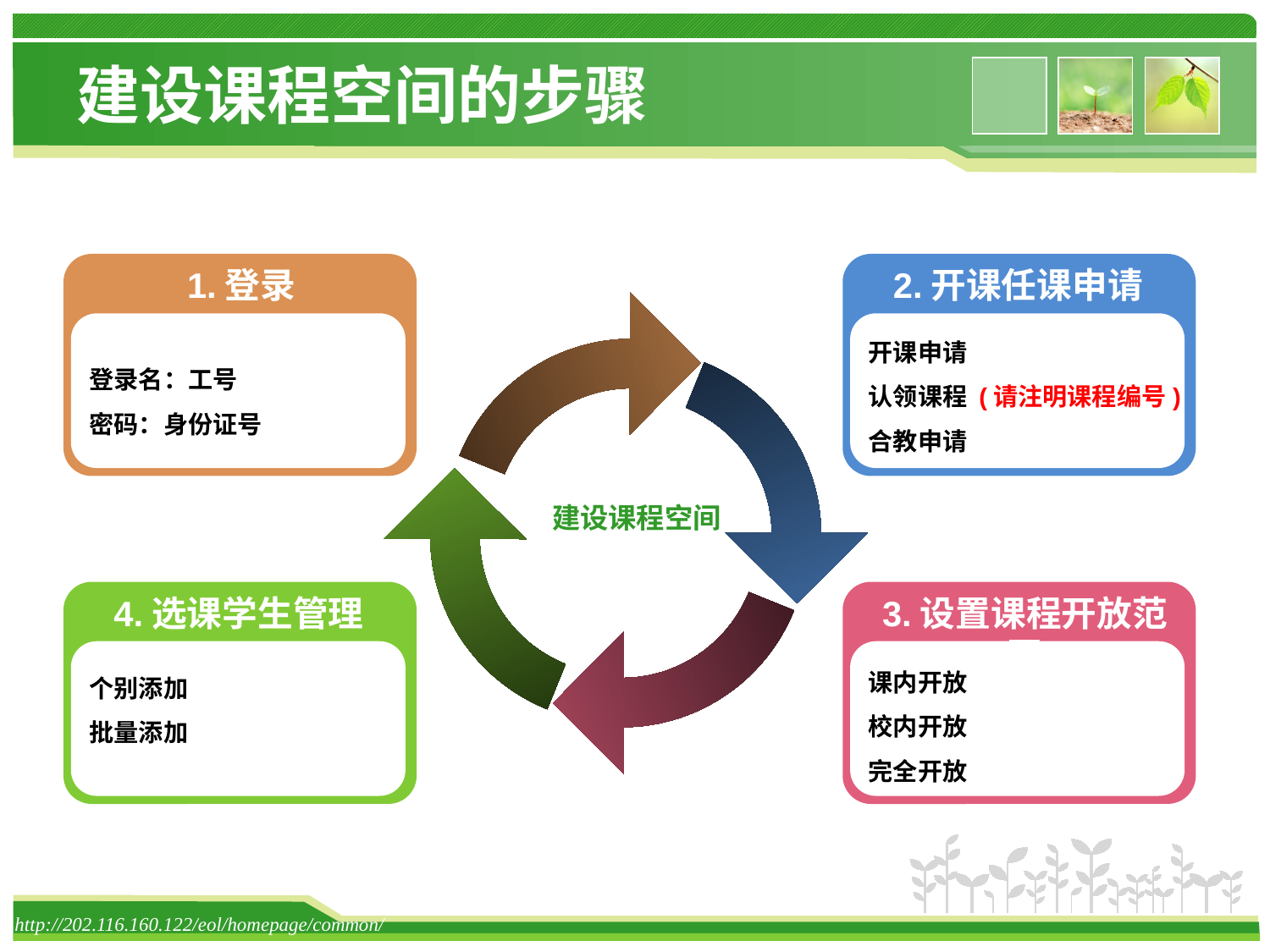

# 建设课程空间的步骤

1.登录
2.开课任课申请

开课申请
认领课程 (请注明课程编号)
合教申请

登录名：工号
密码：身份证号

 建设课程空间

4.选课学生管理
3.设置课程开放范围

课内开放
校内开放
完全开放
个别添加
批量添加